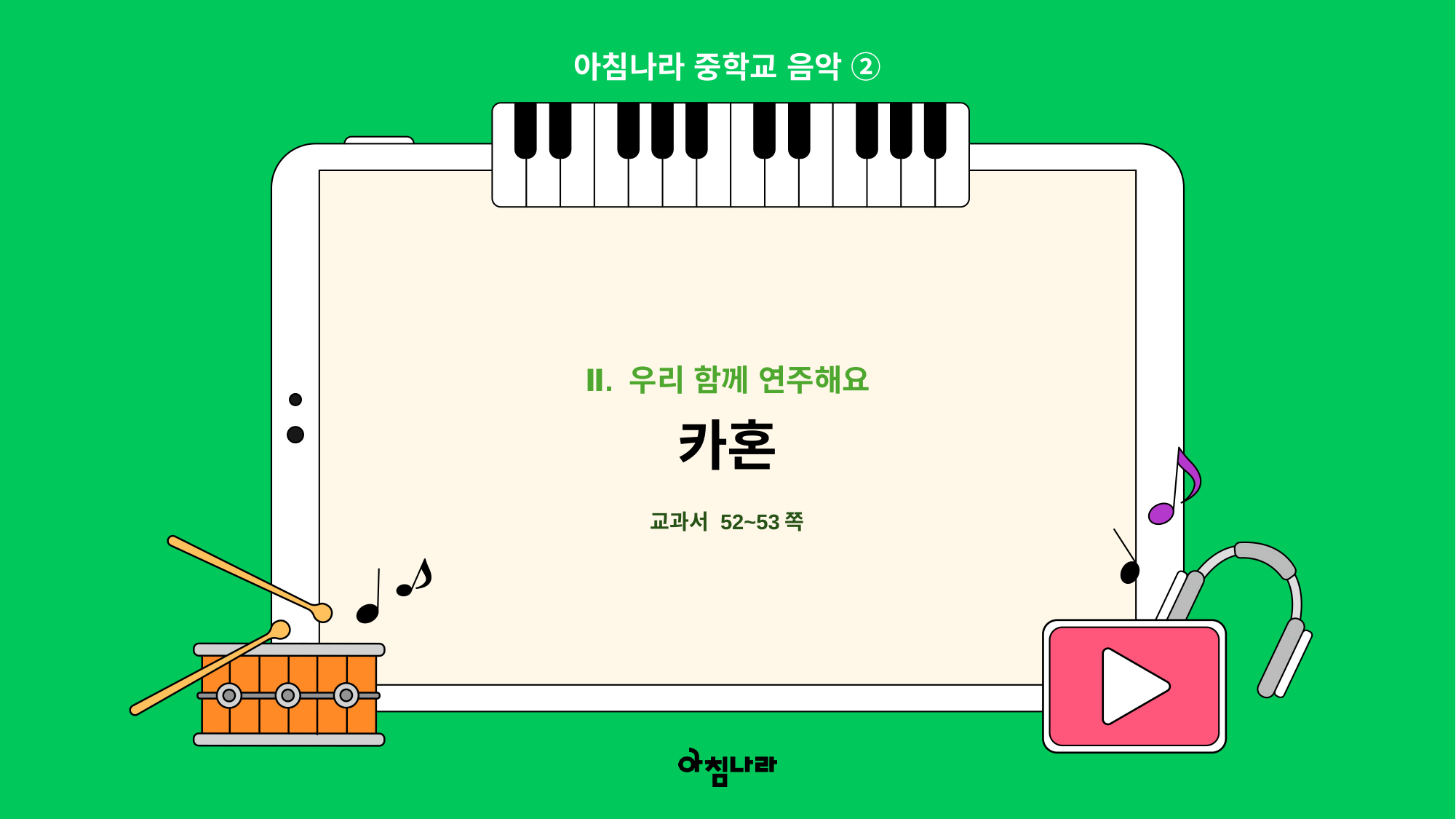

아침나라 중학교 음악 ②
Ⅱ. 우리 함께 연주해요
카혼
교과서 52~53쪽